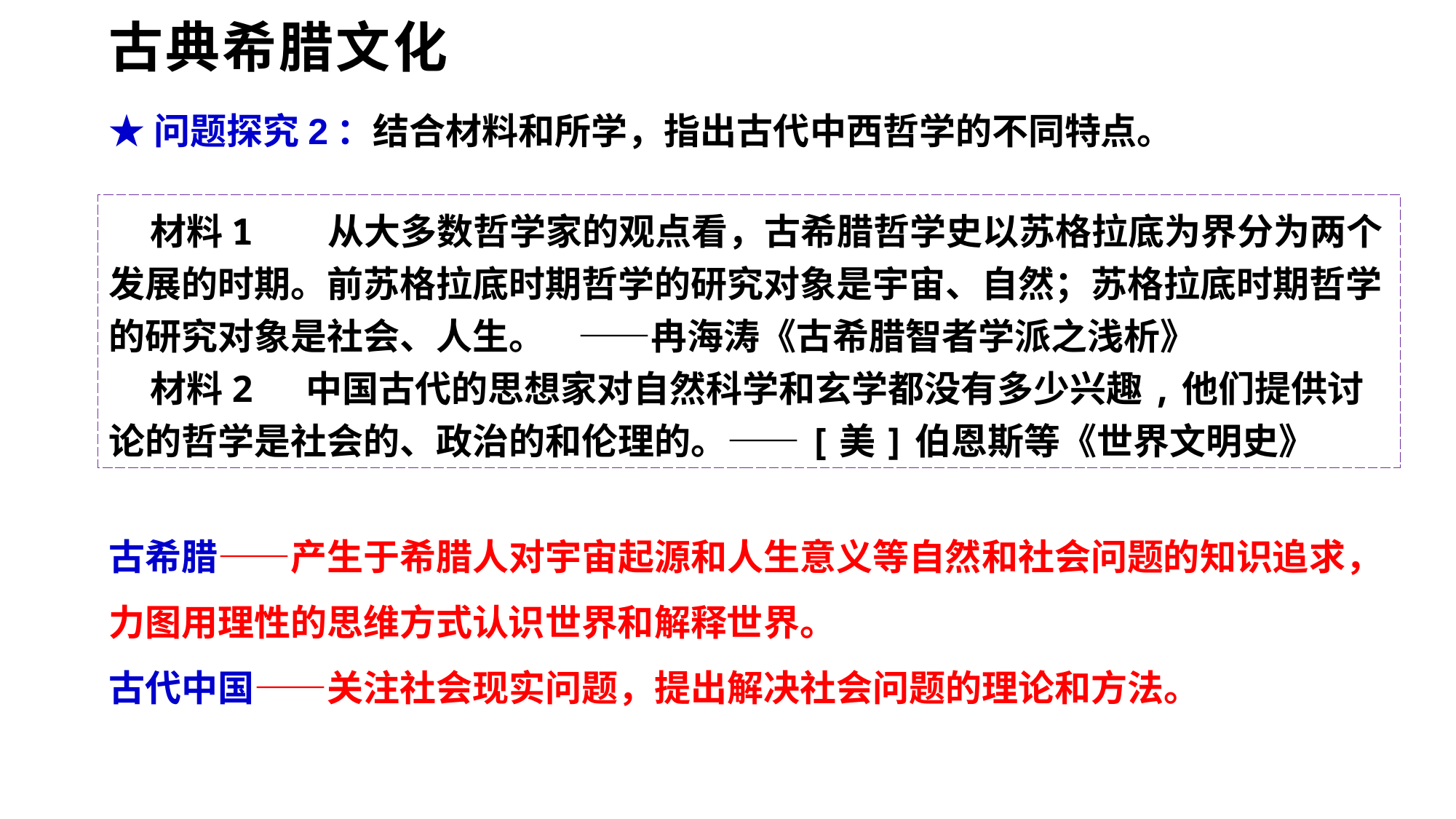

古典希腊文化
★问题探究2：结合材料和所学，指出古代中西哲学的不同特点。
    材料1   从大多数哲学家的观点看，古希腊哲学史以苏格拉底为界分为两个发展的时期。前苏格拉底时期哲学的研究对象是宇宙、自然；苏格拉底时期哲学的研究对象是社会、人生。    ——冉海涛《古希腊智者学派之浅析》
    材料2  中国古代的思想家对自然科学和玄学都没有多少兴趣,他们提供讨论的哲学是社会的、政治的和伦理的。——[美]伯恩斯等《世界文明史》
古希腊——产生于希腊人对宇宙起源和人生意义等自然和社会问题的知识追求，力图用理性的思维方式认识世界和解释世界。
古代中国——关注社会现实问题，提出解决社会问题的理论和方法。